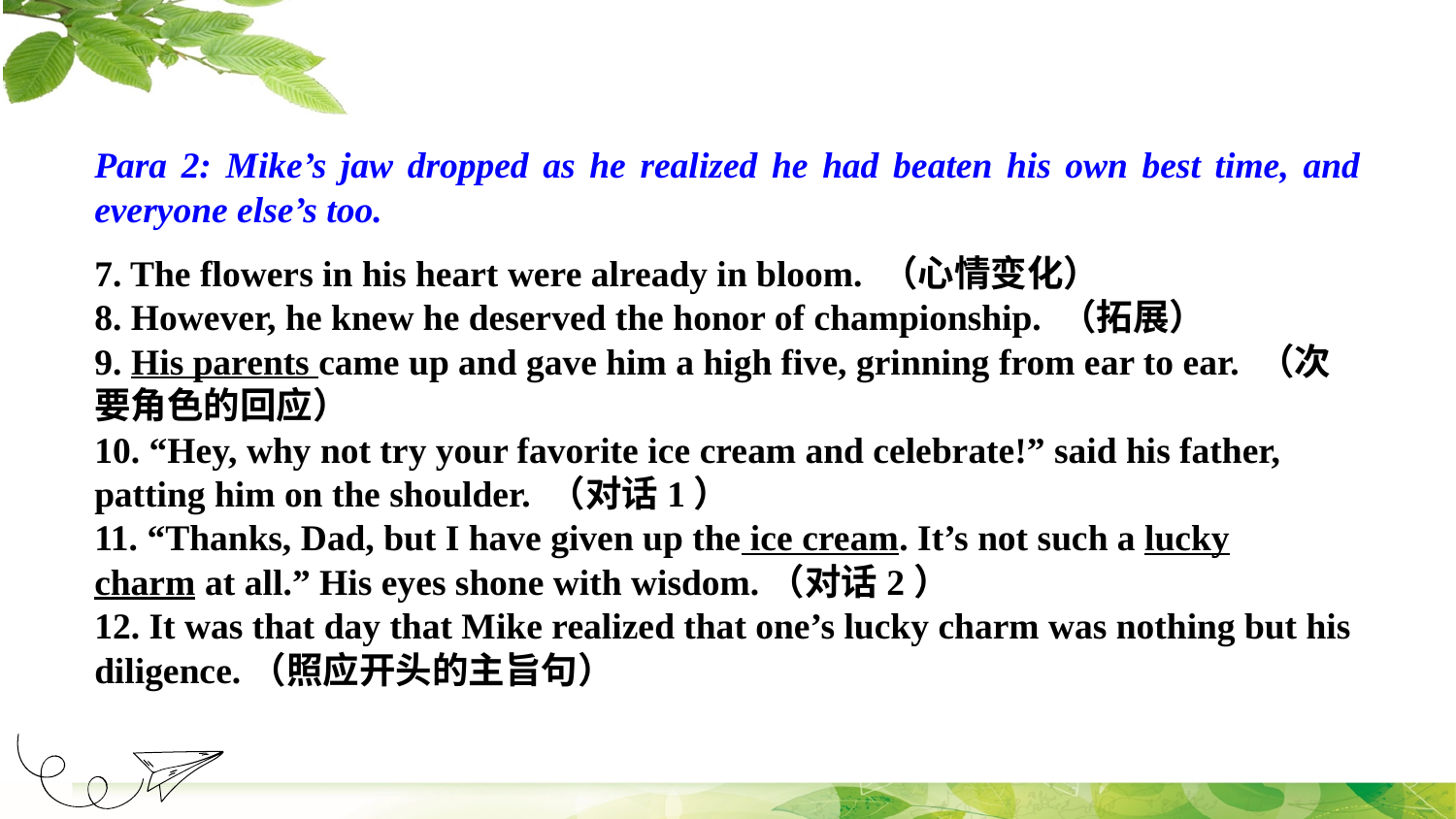

Para 2: Mike’s jaw dropped as he realized he had beaten his own best time, and everyone else’s too.
7. The flowers in his heart were already in bloom. （心情变化）
8. However, he knew he deserved the honor of championship. （拓展）
9. His parents came up and gave him a high five, grinning from ear to ear. （次要角色的回应）
10. “Hey, why not try your favorite ice cream and celebrate!” said his father, patting him on the shoulder. （对话1）
11. “Thanks, Dad, but I have given up the ice cream. It’s not such a lucky charm at all.” His eyes shone with wisdom.（对话2）
12. It was that day that Mike realized that one’s lucky charm was nothing but his diligence.（照应开头的主旨句）